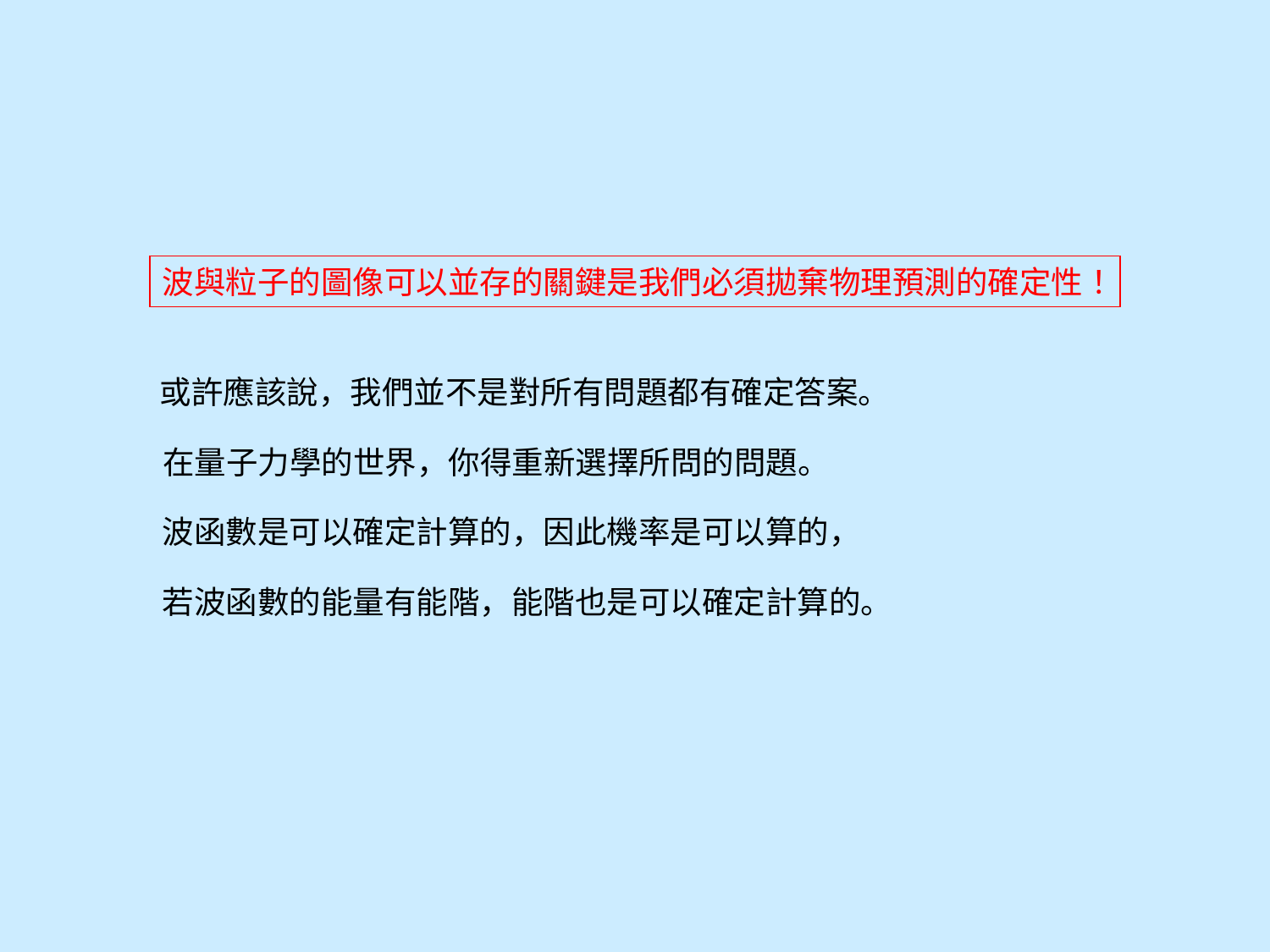

波與粒子的圖像可以並存的關鍵是我們必須拋棄物理預測的確定性！
或許應該說，我們並不是對所有問題都有確定答案。
在量子力學的世界，你得重新選擇所問的問題。
波函數是可以確定計算的，因此機率是可以算的，
若波函數的能量有能階，能階也是可以確定計算的。